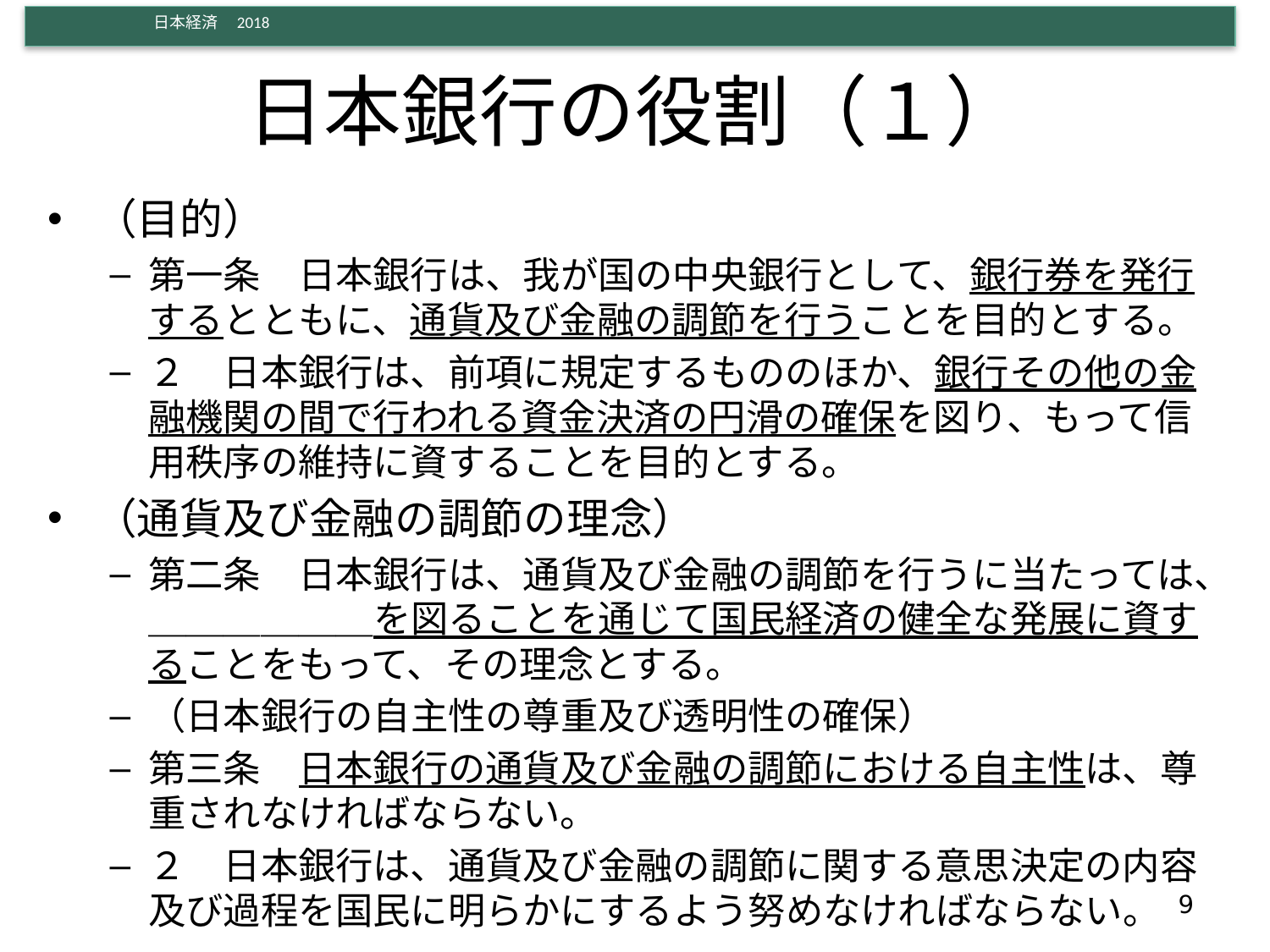

# 日本銀行の役割（１）
（目的）
第一条　日本銀行は、我が国の中央銀行として、銀行券を発行するとともに、通貨及び金融の調節を行うことを目的とする。
２　日本銀行は、前項に規定するもののほか、銀行その他の金融機関の間で行われる資金決済の円滑の確保を図り、もって信用秩序の維持に資することを目的とする。
（通貨及び金融の調節の理念）
第二条　日本銀行は、通貨及び金融の調節を行うに当たっては、＿＿＿＿＿＿を図ることを通じて国民経済の健全な発展に資することをもって、その理念とする。
（日本銀行の自主性の尊重及び透明性の確保）
第三条　日本銀行の通貨及び金融の調節における自主性は、尊重されなければならない。
２　日本銀行は、通貨及び金融の調節に関する意思決定の内容及び過程を国民に明らかにするよう努めなければならない。
9